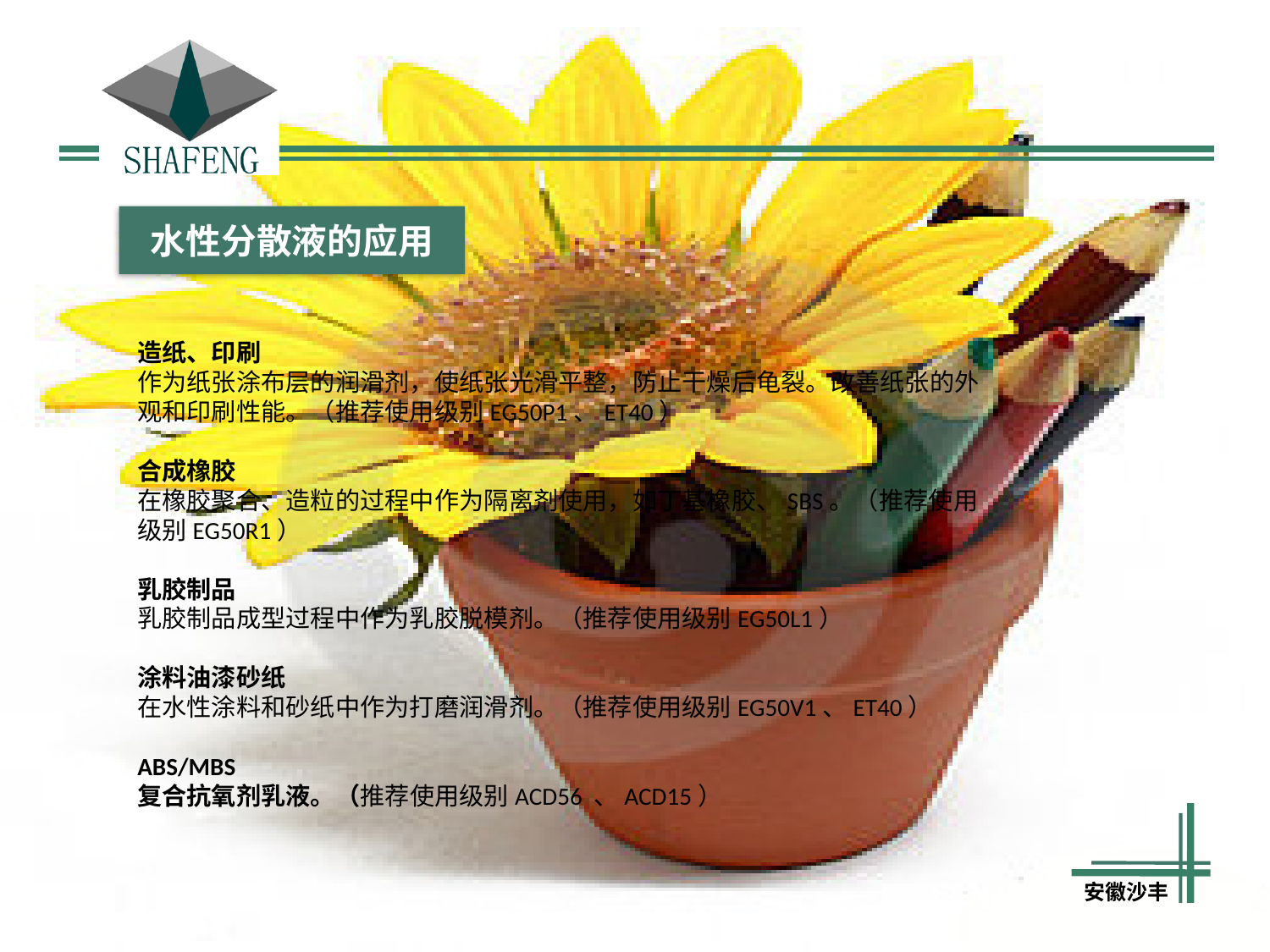

水性分散液的应用
造纸、印刷
作为纸张涂布层的润滑剂，使纸张光滑平整，防止干燥后龟裂。改善纸张的外观和印刷性能。（推荐使用级别EG50P1、ET40）

合成橡胶
在橡胶聚合、造粒的过程中作为隔离剂使用，如丁基橡胶、SBS。（推荐使用级别EG50R1）

乳胶制品
乳胶制品成型过程中作为乳胶脱模剂。（推荐使用级别EG50L1）

涂料油漆砂纸
在水性涂料和砂纸中作为打磨润滑剂。（推荐使用级别EG50V1、ET40）

ABS/MBS
复合抗氧剂乳液。（推荐使用级别ACD56 、ACD15）

|  |
| --- |